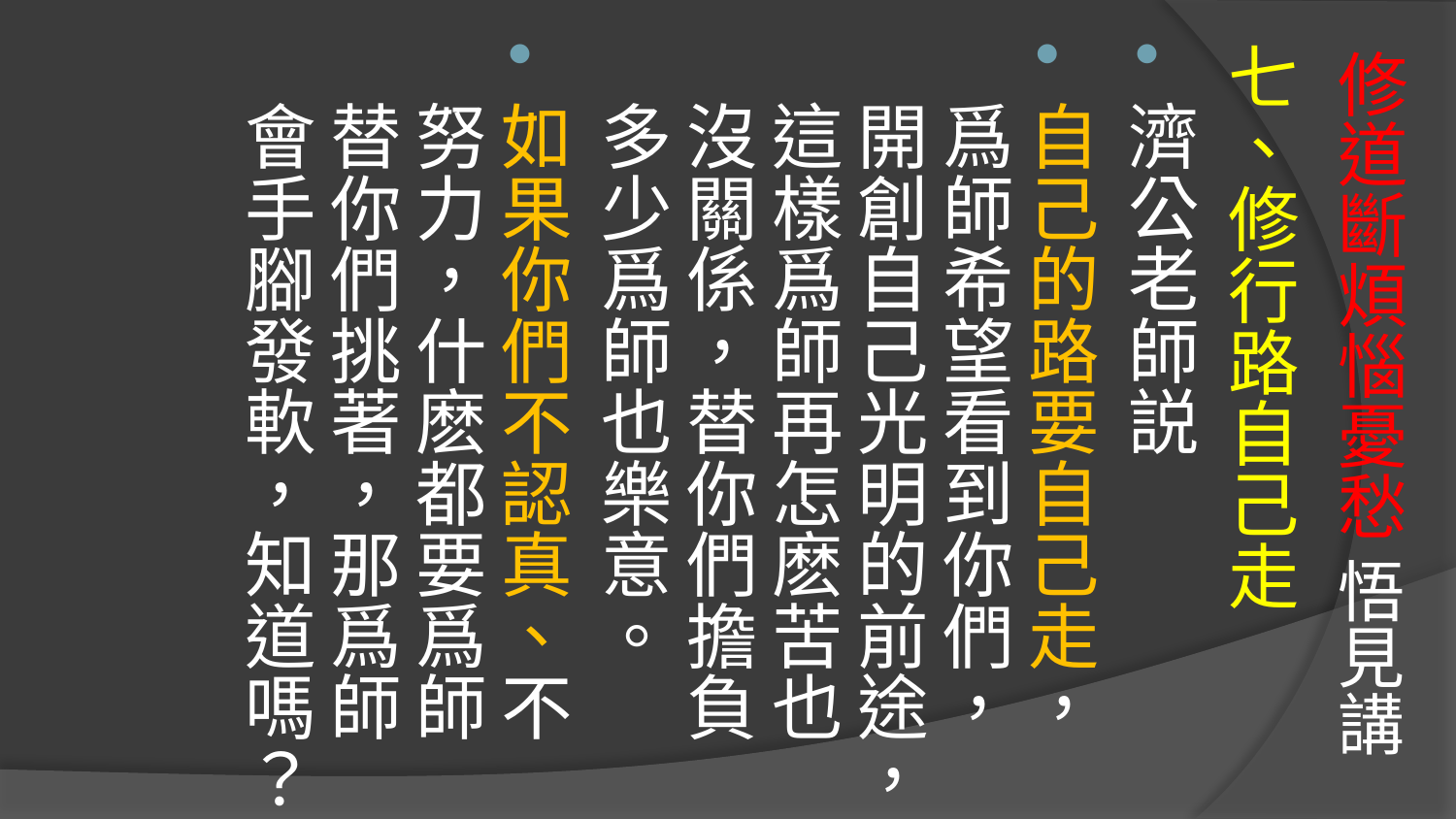

# 修道斷煩惱憂愁 悟見講
七、修行路自己走
濟公老師説
自己的路要自己走，爲師希望看到你們，開創自己光明的前途，這樣爲師再怎麽苦也沒關係，替你們擔負多少爲師也樂意。
如果你們不認真、不努力，什麽都要爲師替你們挑著，那爲師會手腳發軟，知道嗎？